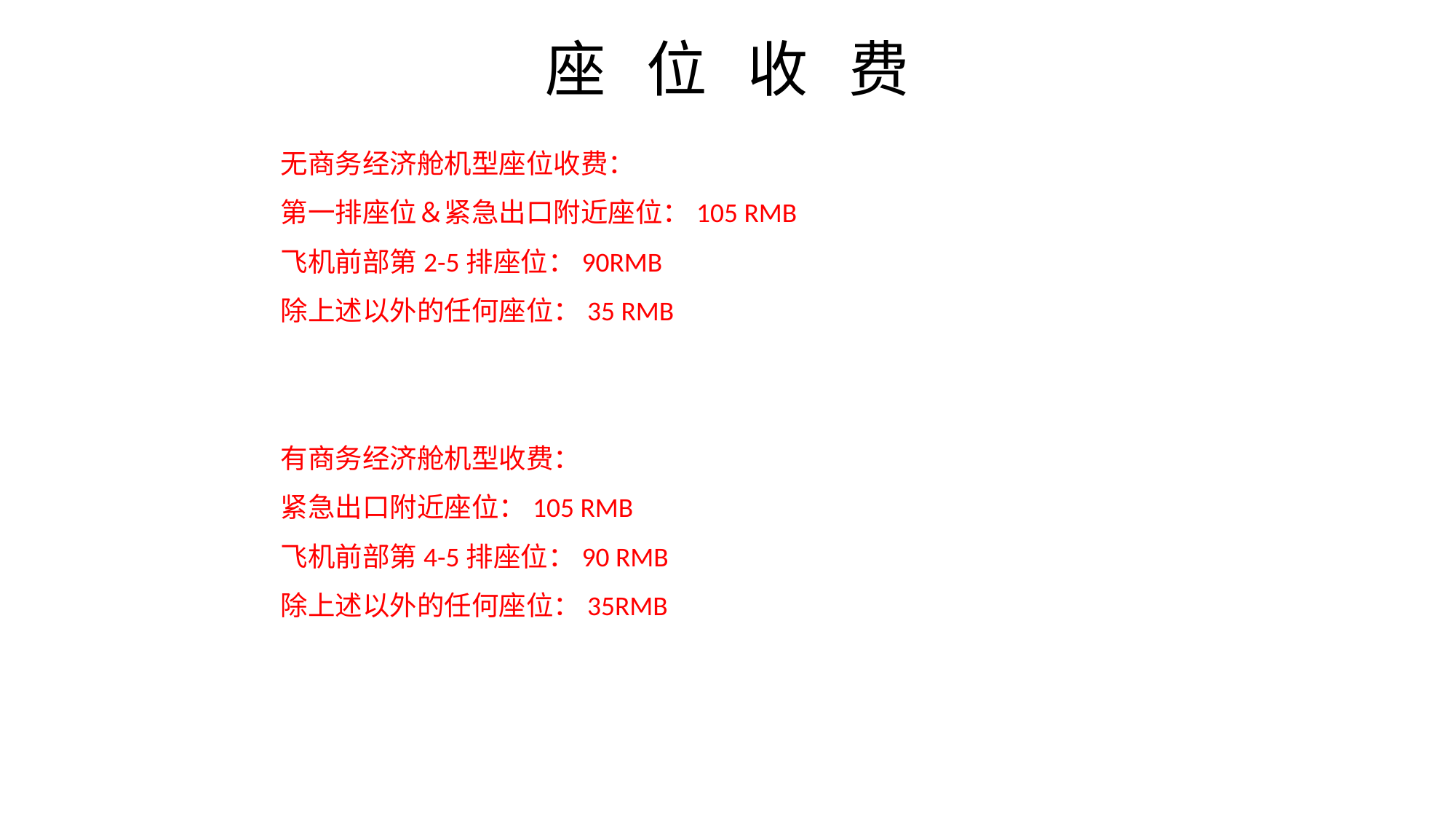

座   位   收   费
无商务经济舱机型座位收费：
第一排座位＆紧急出口附近座位：105 RMB
飞机前部第2-5排座位：90RMB
除上述以外的任何座位：35 RMB

有商务经济舱机型收费：
紧急出口附近座位：105 RMB
飞机前部第4-5排座位：90 RMB
除上述以外的任何座位：35RMB